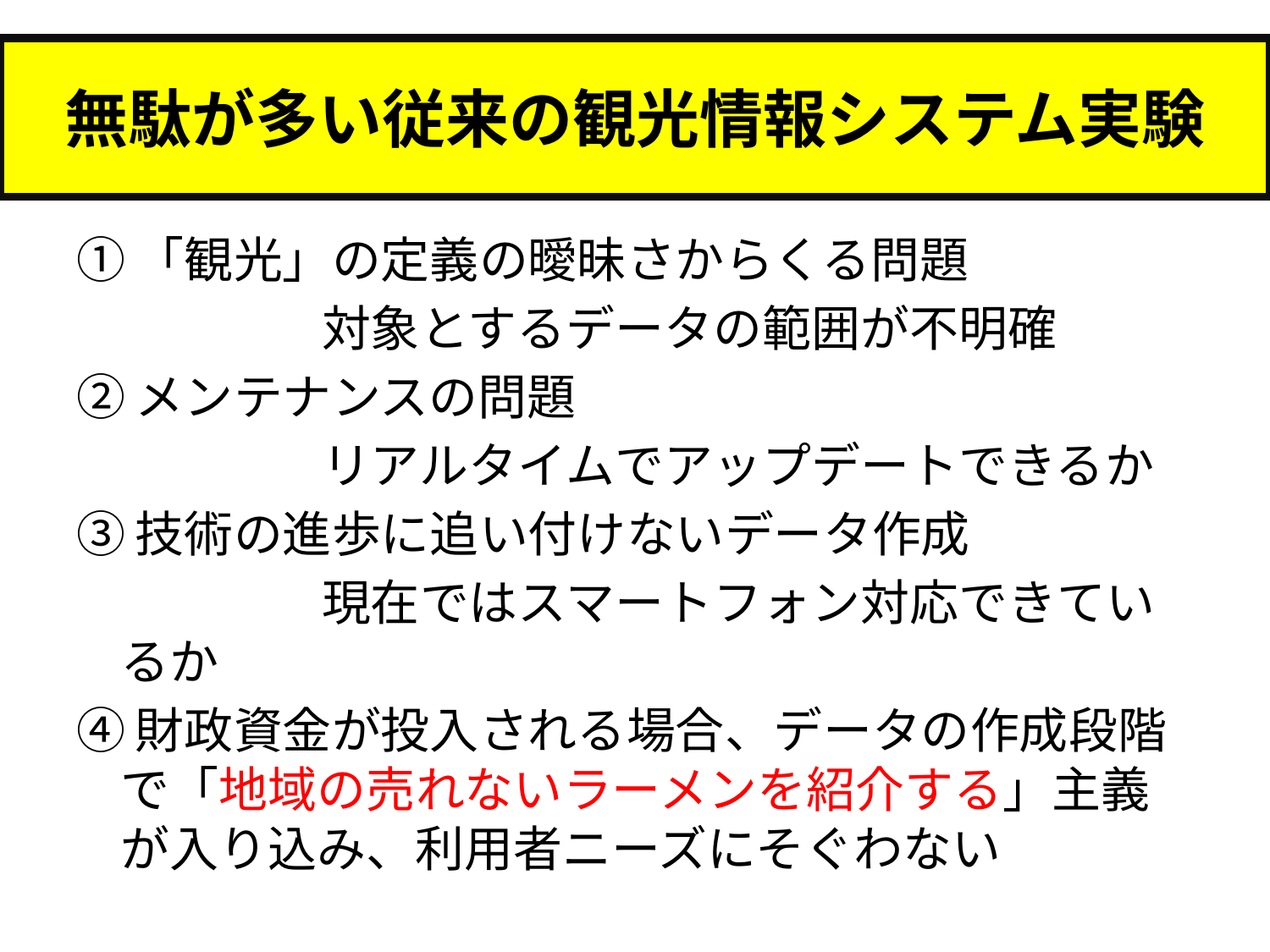

# 無駄が多い従来の観光情報システム実験
①「観光」の定義の曖昧さからくる問題
　　　　　対象とするデータの範囲が不明確
②メンテナンスの問題
　　　　　リアルタイムでアップデートできるか
③技術の進歩に追い付けないデータ作成
　　　　　現在ではスマートフォン対応できているか
④財政資金が投入される場合、データの作成段階で「地域の売れないラーメンを紹介する」主義が入り込み、利用者ニーズにそぐわない